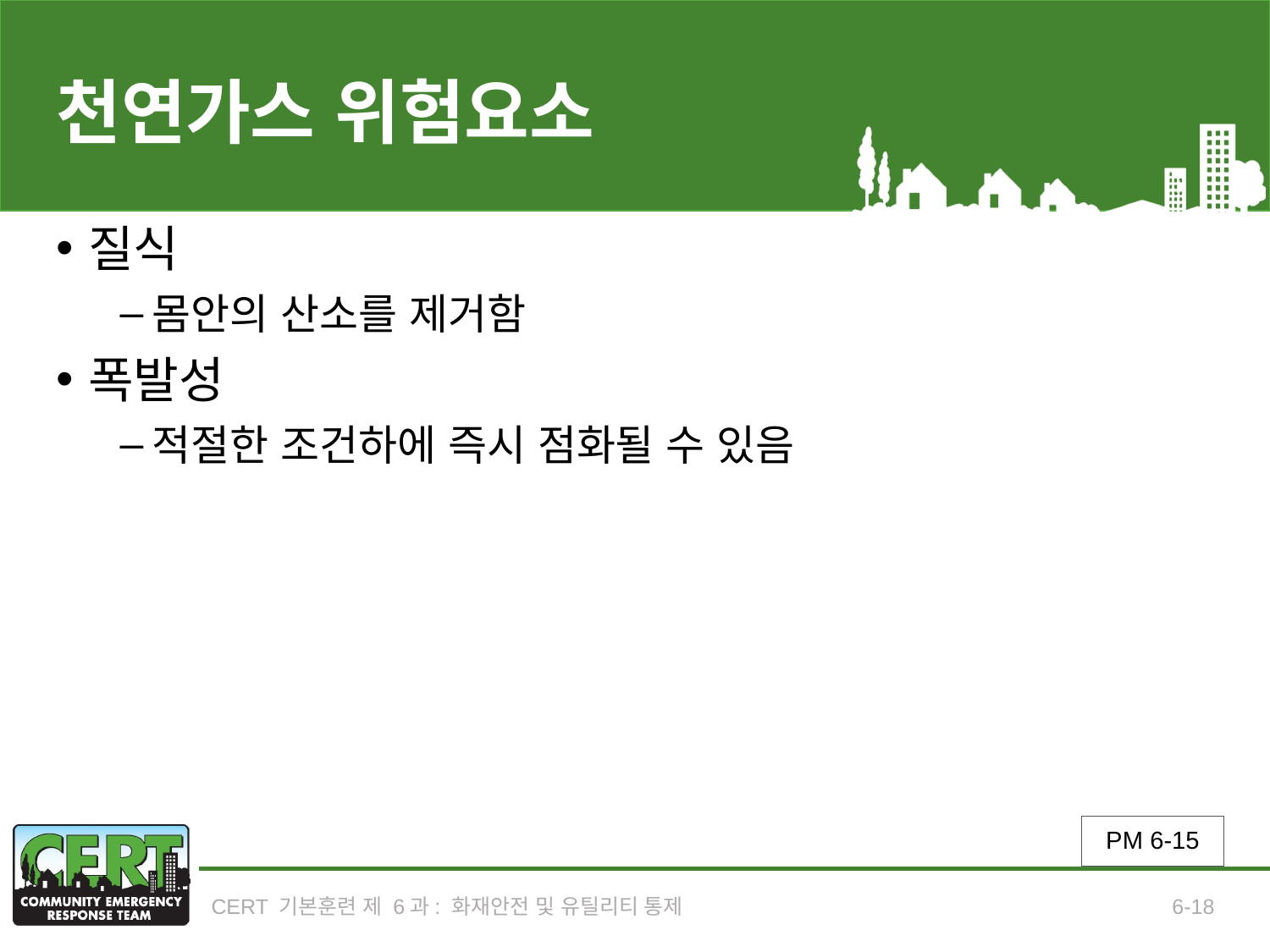

# 천연가스 위험요소
질식
몸안의 산소를 제거함
폭발성
적절한 조건하에 즉시 점화될 수 있음

PM 6-15
CERT 기본훈련 제 6과: 화재안전 및 유틸리티 통제
6-18